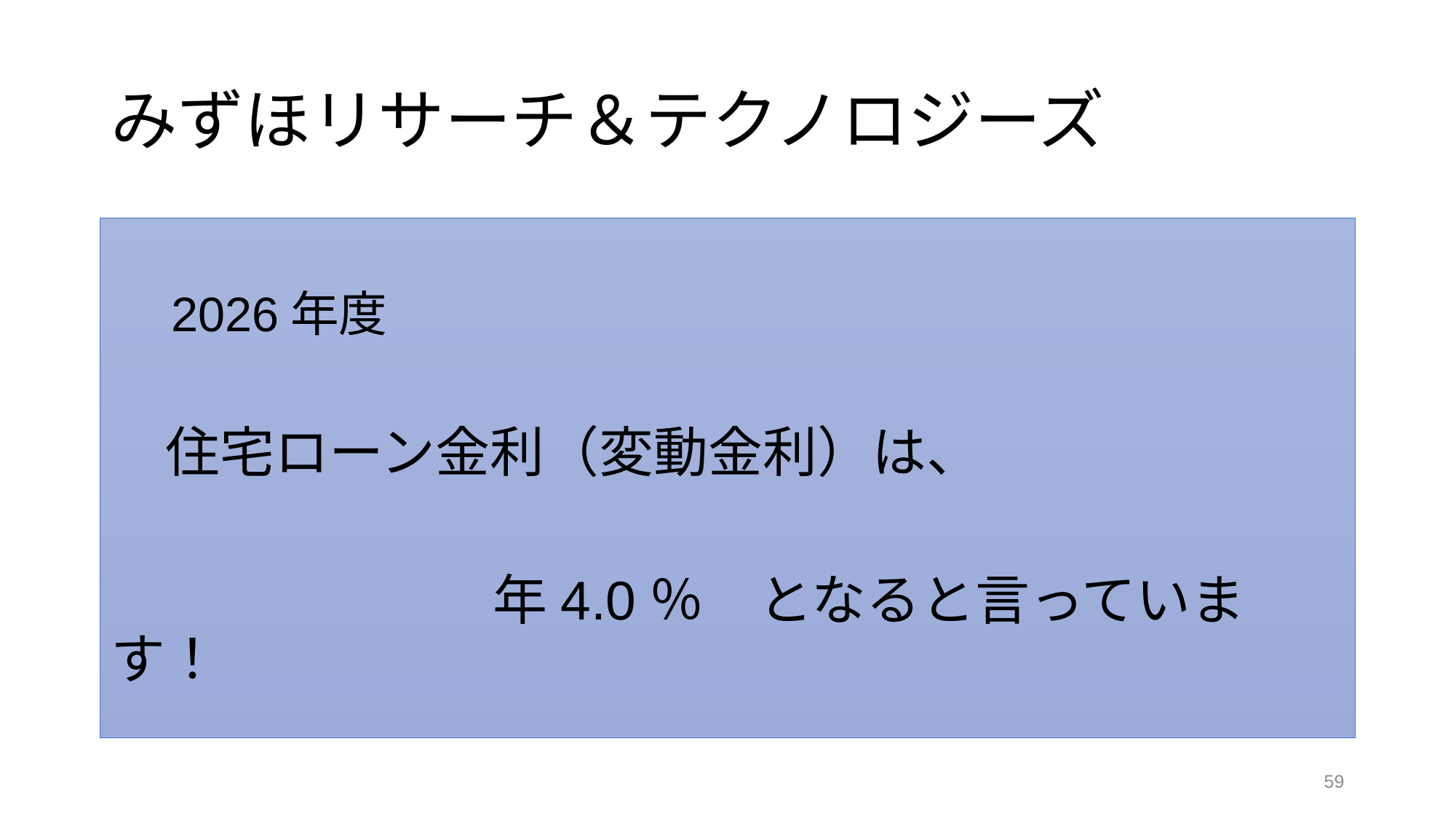

# みずほリサーチ＆テクノロジーズ

　2026年度

　住宅ローン金利（変動金利）は、

　　　　　　　年4.0％　となると言っています！
59